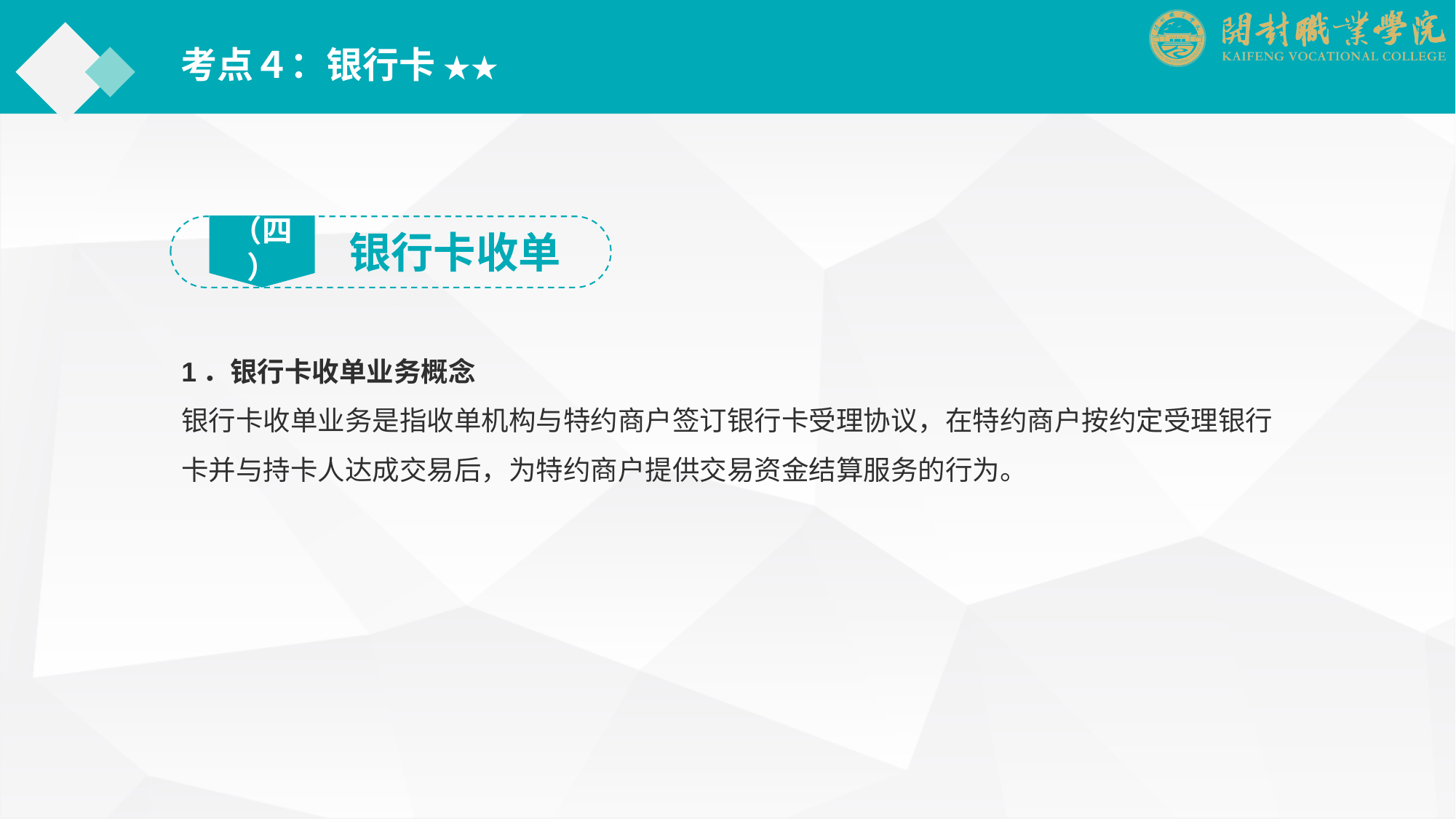

考点４：银行卡 ★★
（四）

银行卡收单
1．银行卡收单业务概念
银行卡收单业务是指收单机构与特约商户签订银行卡受理协议，在特约商户按约定受理银行卡并与持卡人达成交易后，为特约商户提供交易资金结算服务的行为。